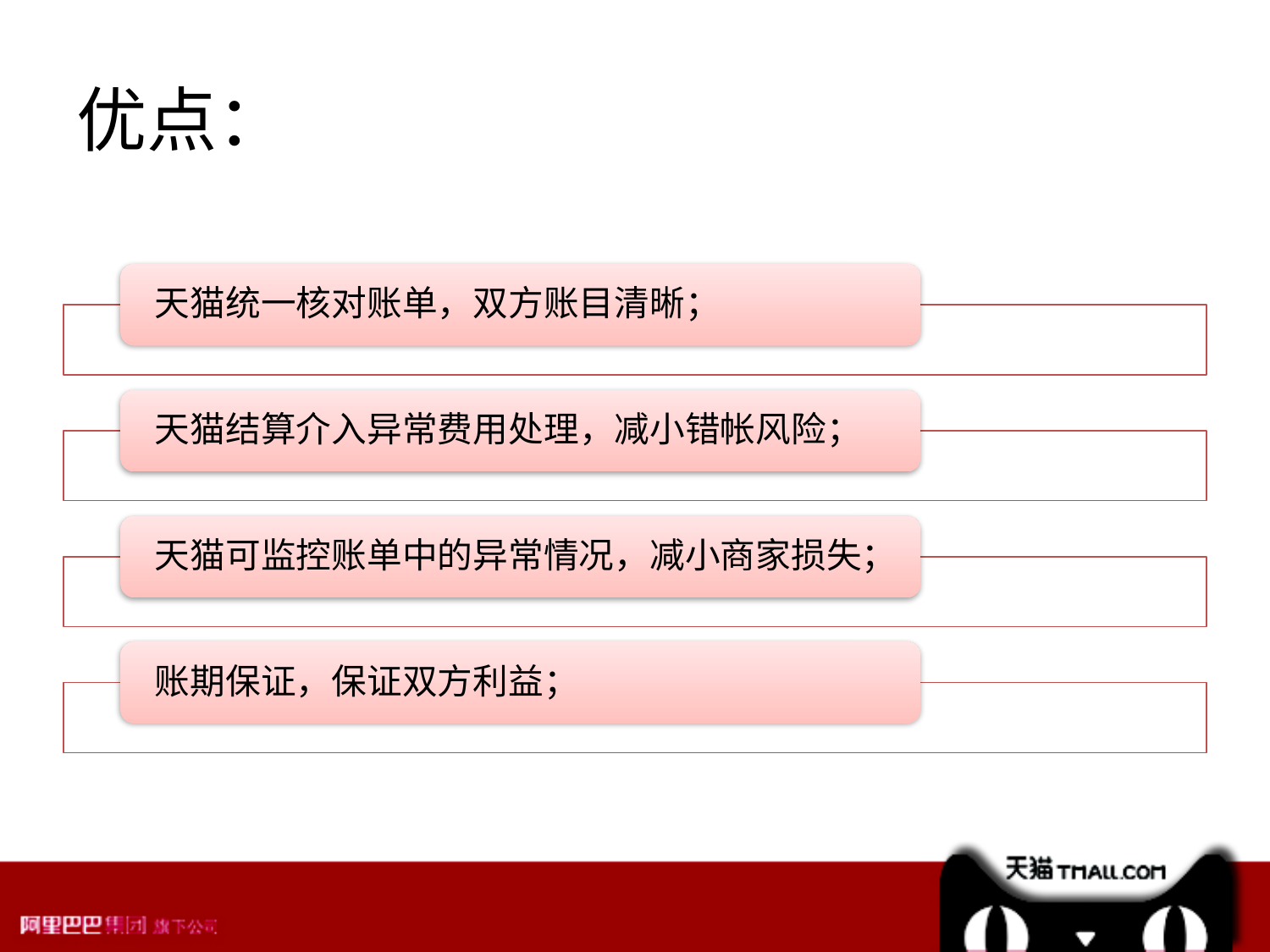

# 优点：
天猫统一核对账单，双方账目清晰；
天猫结算介入异常费用处理，减小错帐风险；
天猫可监控账单中的异常情况，减小商家损失；
账期保证，保证双方利益；